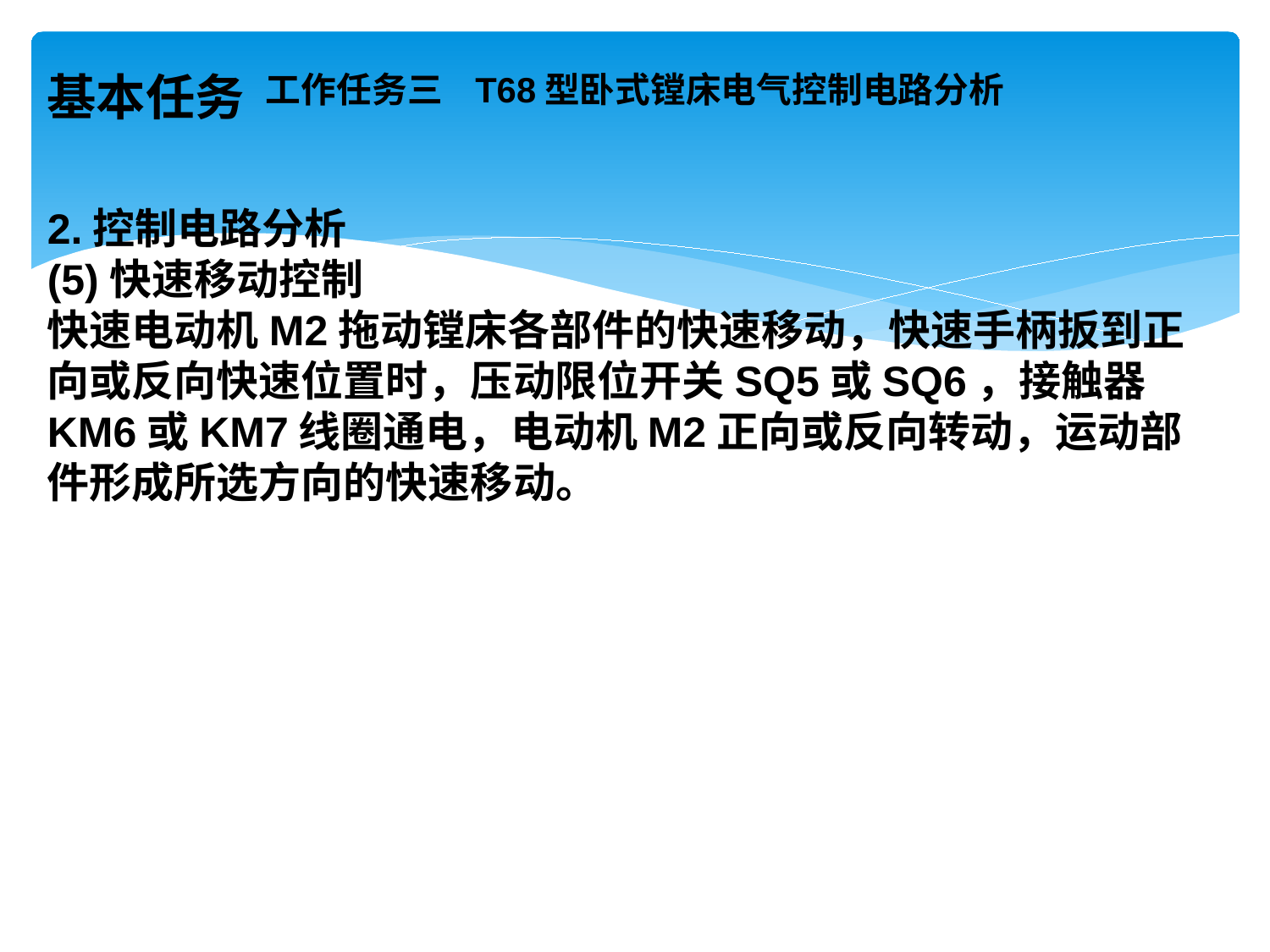

# 工作任务三   T68型卧式镗床电气控制电路分析
基本任务
2.控制电路分析
(5)快速移动控制
快速电动机M2拖动镗床各部件的快速移动，快速手柄扳到正向或反向快速位置时，压动限位开关SQ5或SQ6，接触器KM6或KM7线圈通电，电动机M2正向或反向转动，运动部件形成所选方向的快速移动。